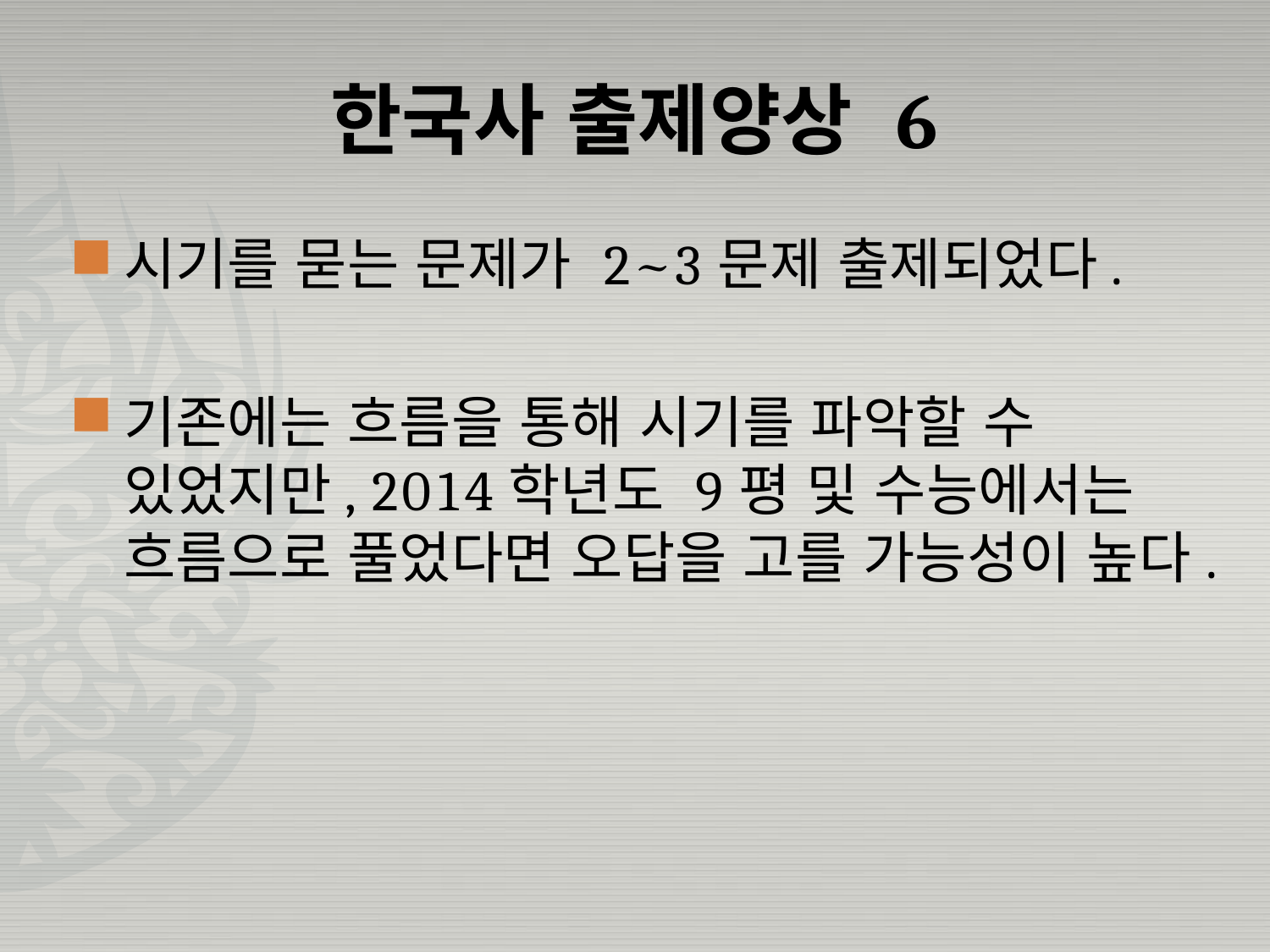

# 한국사 출제양상 6
시기를 묻는 문제가 2~3문제 출제되었다.

기존에는 흐름을 통해 시기를 파악할 수 있었지만, 2014학년도 9평 및 수능에서는 흐름으로 풀었다면 오답을 고를 가능성이 높다.